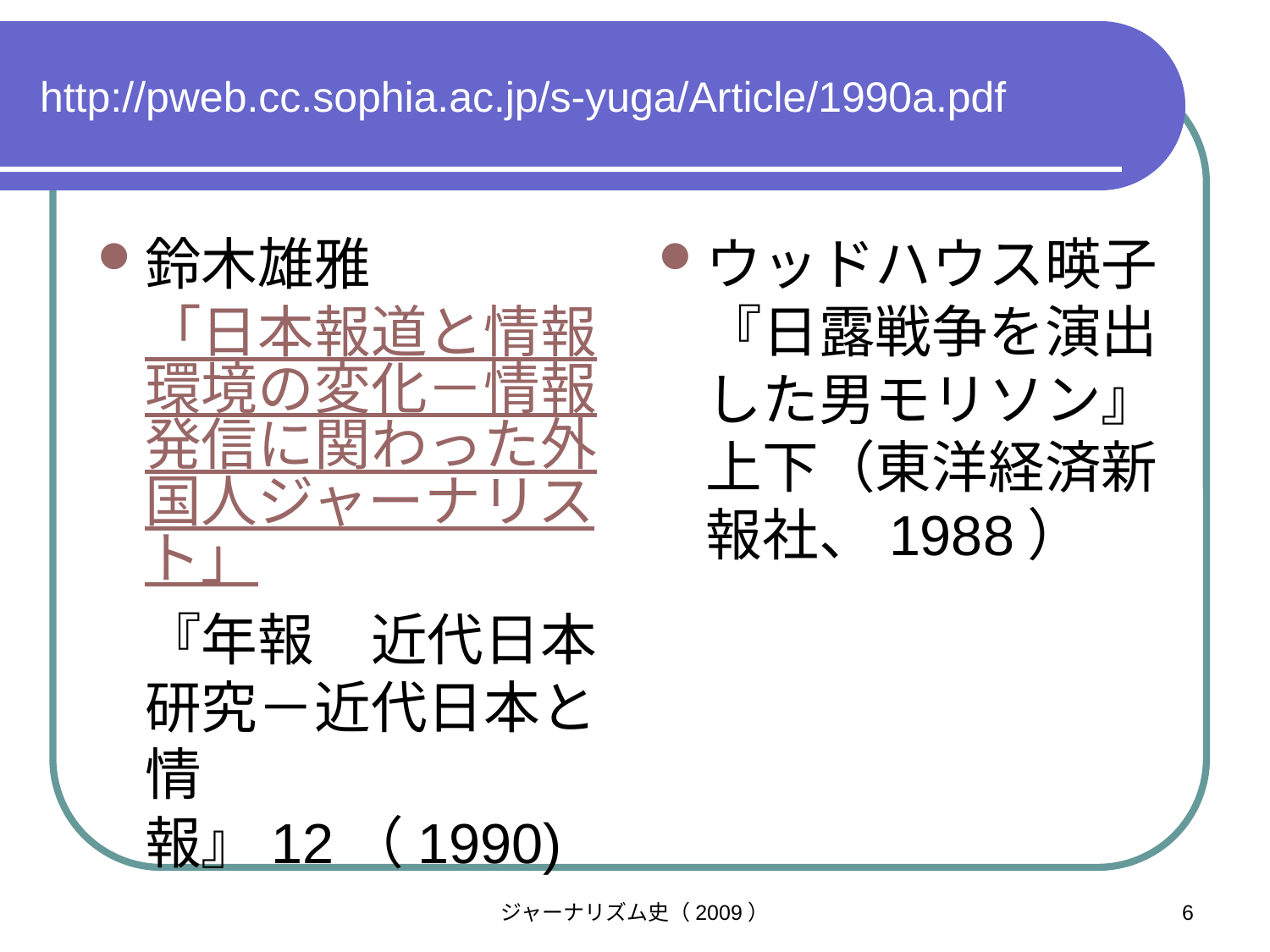

# http://pweb.cc.sophia.ac.jp/s-yuga/Article/1990a.pdf
鈴木雄雅「日本報道と情報環境の変化－情報発信に関わった外国人ジャーナリスト」『年報　近代日本研究－近代日本と情報』12（1990)
ウッドハウス暎子『日露戦争を演出した男モリソン』上下（東洋経済新報社、1988）
ジャーナリズム史（2009）
6